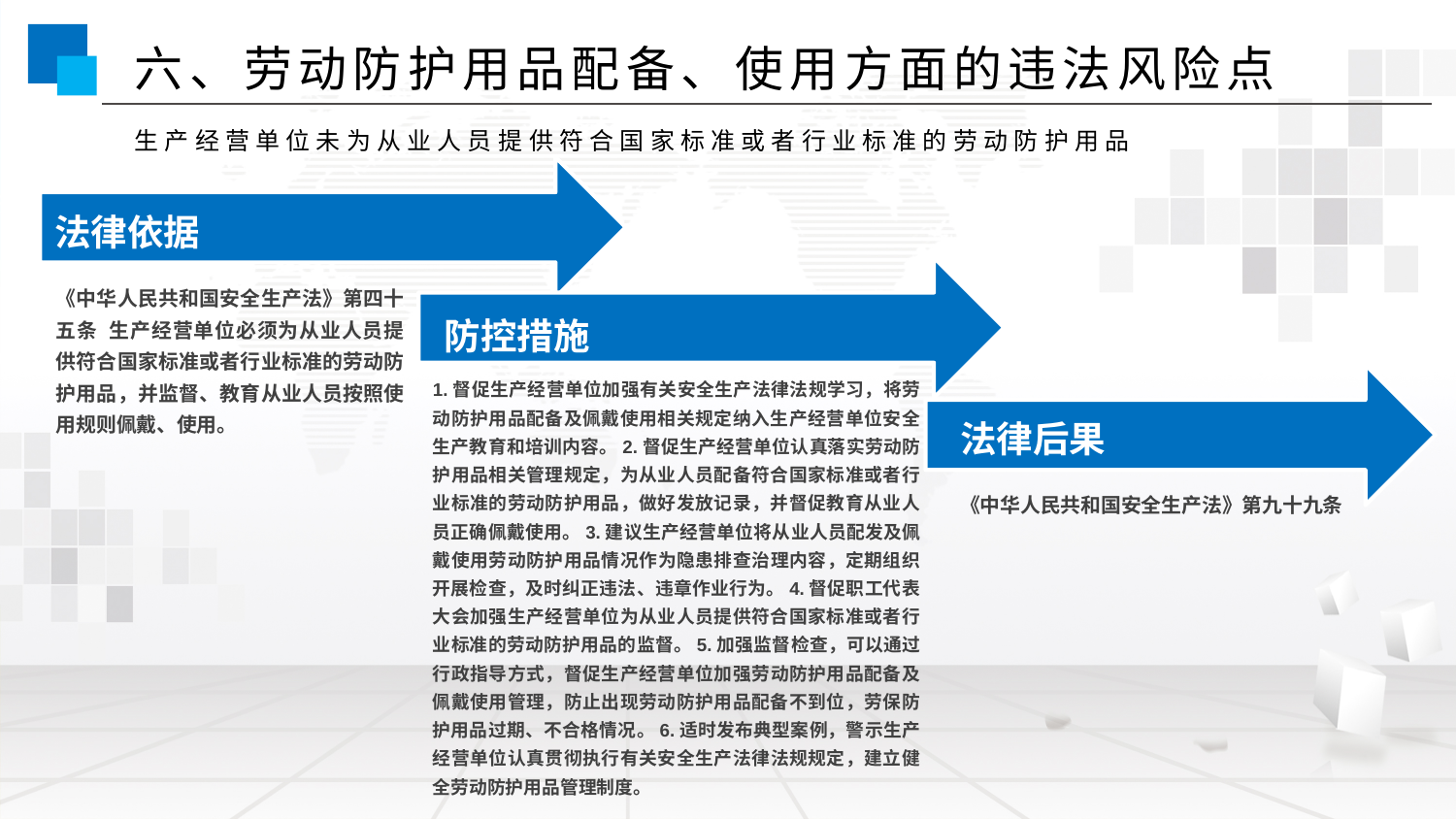

六、劳动防护用品配备、使用方面的违法风险点
生产经营单位未为从业人员提供符合国家标准或者行业标准的劳动防护用品

法律依据

《中华人民共和国安全生产法》第四十五条  生产经营单位必须为从业人员提供符合国家标准或者行业标准的劳动防护用品，并监督、教育从业人员按照使用规则佩戴、使用。
防控措施
1.督促生产经营单位加强有关安全生产法律法规学习，将劳动防护用品配备及佩戴使用相关规定纳入生产经营单位安全生产教育和培训内容。2.督促生产经营单位认真落实劳动防护用品相关管理规定，为从业人员配备符合国家标准或者行业标准的劳动防护用品，做好发放记录，并督促教育从业人员正确佩戴使用。3.建议生产经营单位将从业人员配发及佩戴使用劳动防护用品情况作为隐患排查治理内容，定期组织开展检查，及时纠正违法、违章作业行为。4.督促职工代表大会加强生产经营单位为从业人员提供符合国家标准或者行业标准的劳动防护用品的监督。5.加强监督检查，可以通过行政指导方式，督促生产经营单位加强劳动防护用品配备及佩戴使用管理，防止出现劳动防护用品配备不到位，劳保防护用品过期、不合格情况。6.适时发布典型案例，警示生产经营单位认真贯彻执行有关安全生产法律法规规定，建立健全劳动防护用品管理制度。

法律后果
《中华人民共和国安全生产法》第九十九条